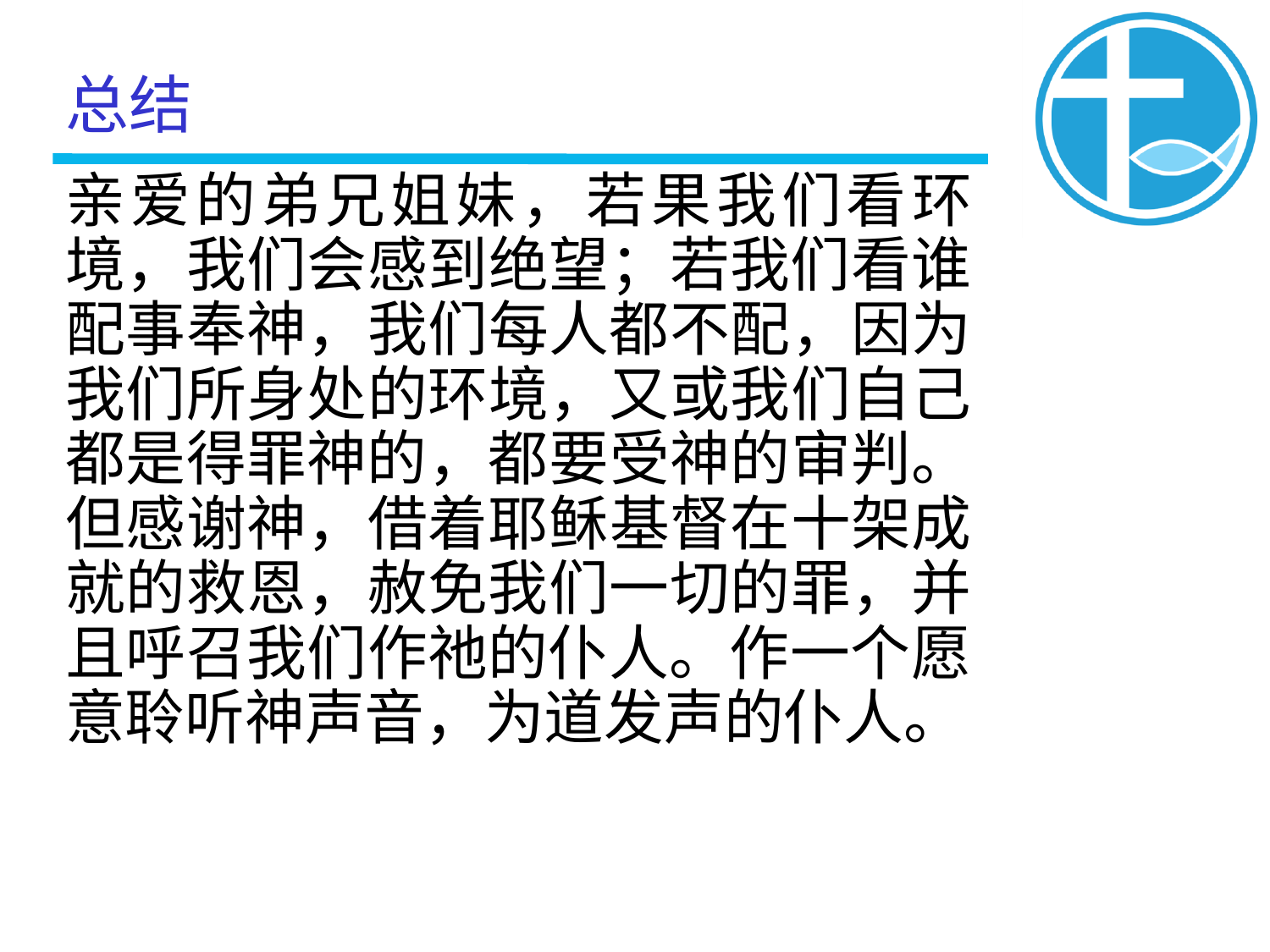

总结
亲爱的弟兄姐妹，若果我们看环境，我们会感到绝望；若我们看谁配事奉神，我们每人都不配，因为我们所身处的环境，又或我们自己都是得罪神的，都要受神的审判。但感谢神，借着耶稣基督在十架成就的救恩，赦免我们一切的罪，并且呼召我们作祂的仆人。作一个愿意聆听神声音，为道发声的仆人。